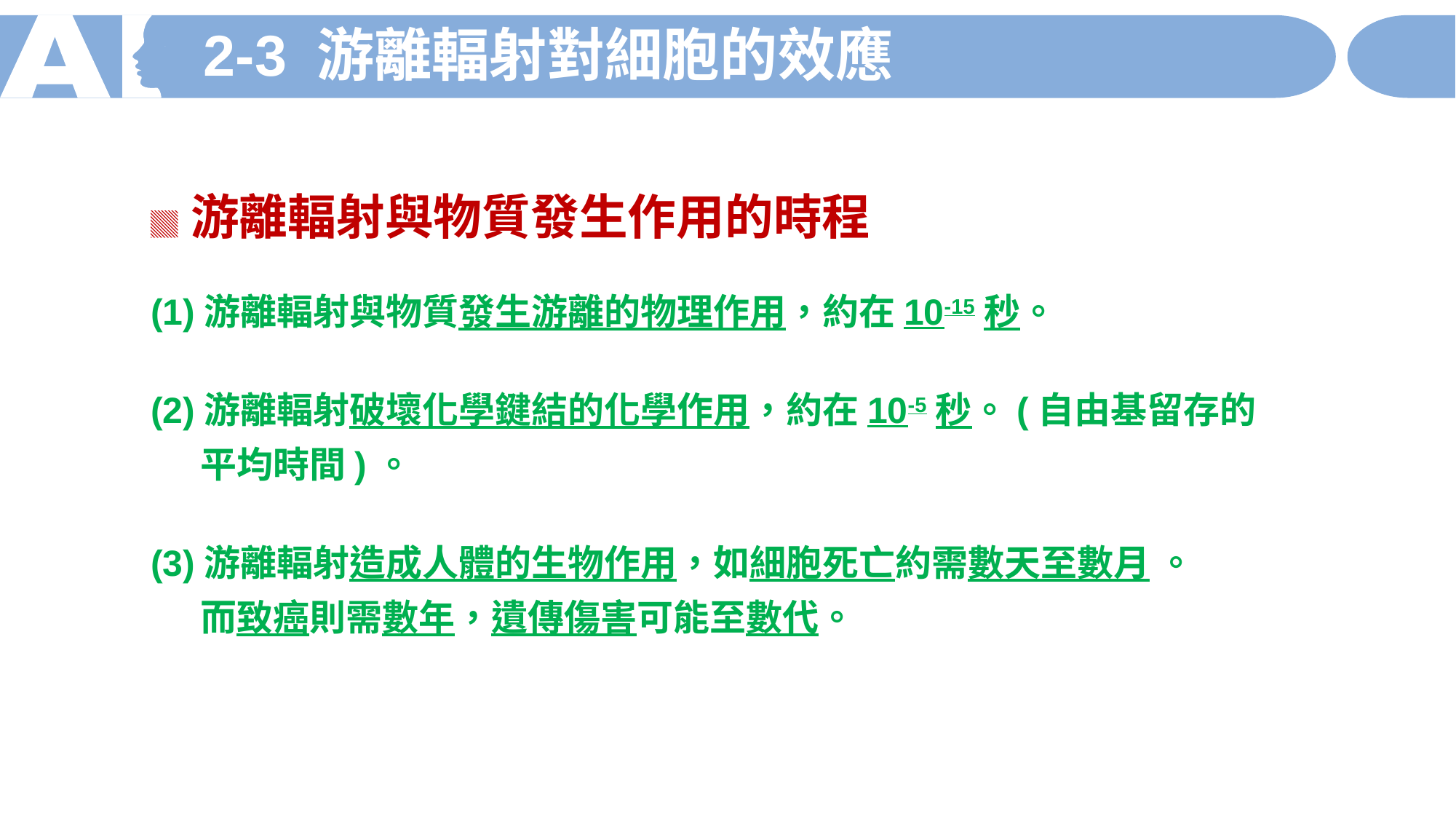

2-3 游離輻射對細胞的效應

▓ 游離輻射與物質發生作用的時程

(1)游離輻射與物質發生游離的物理作用，約在10-15秒。

(2)游離輻射破壞化學鍵結的化學作用，約在10-5秒。(自由基留存的
     平均時間)。

(3)游離輻射造成人體的生物作用，如細胞死亡約需數天至數月 。
     而致癌則需數年，遺傳傷害可能至數代。